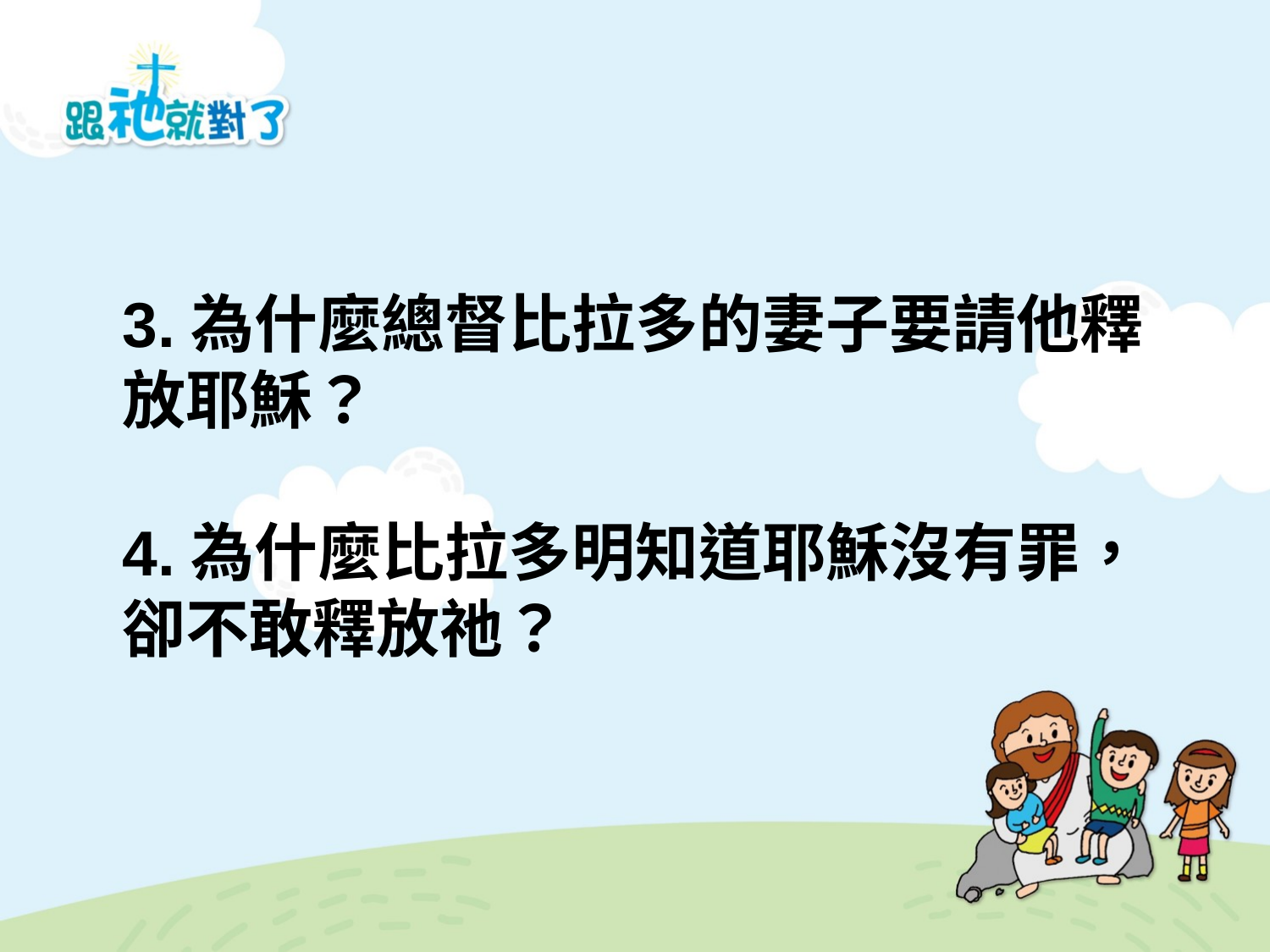

3.為什麼總督比拉多的妻子要請他釋放耶穌？

4.為什麼比拉多明知道耶穌沒有罪，卻不敢釋放祂？